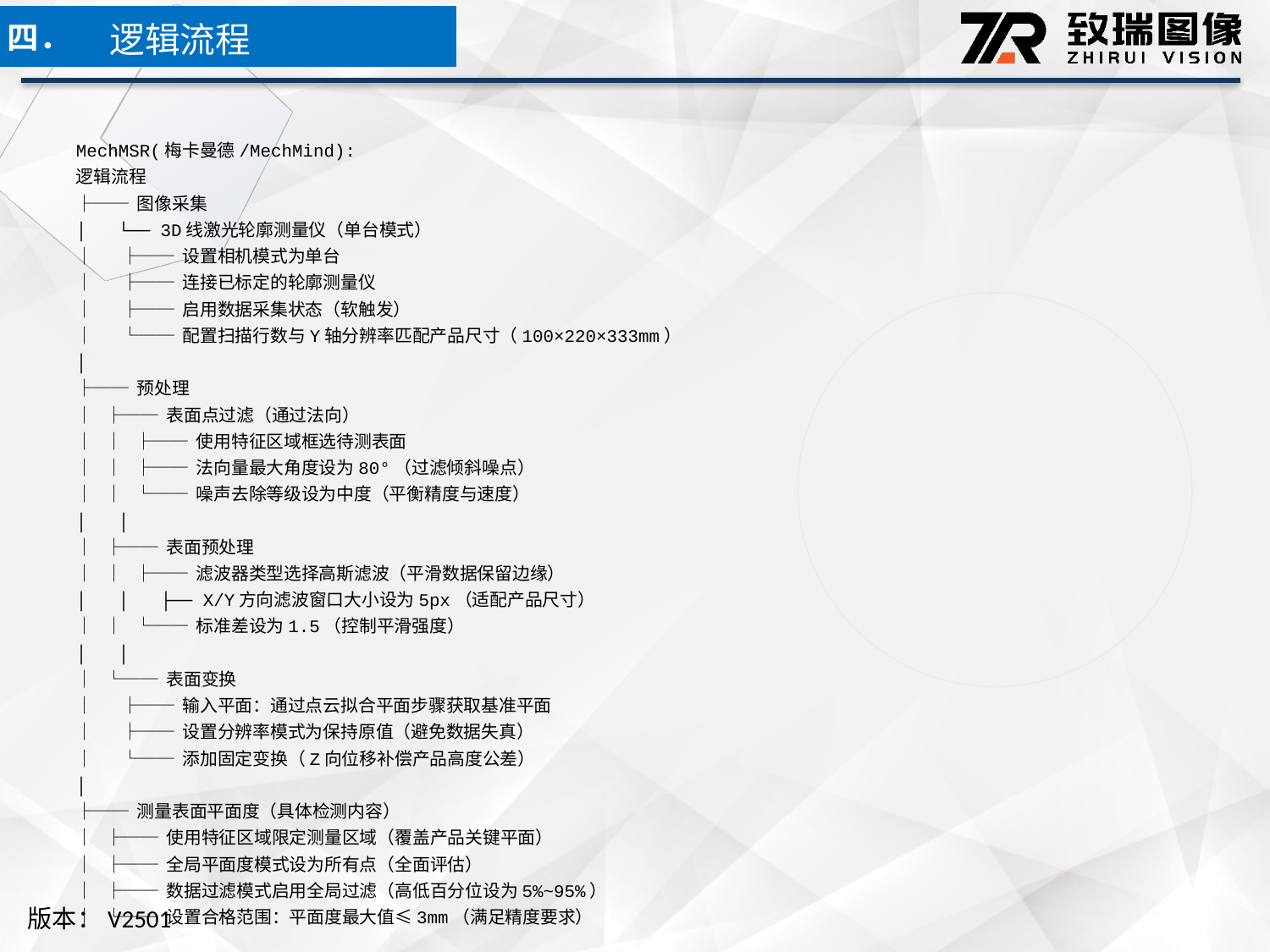

逻辑流程
四．

MechMSR(梅卡曼德/MechMind):
逻辑流程
├── 图像采集
│   └── 3D线激光轮廓测量仪（单台模式）
│       ├── 设置相机模式为单台
│       ├── 连接已标定的轮廓测量仪
│       ├── 启用数据采集状态（软触发）
│       └── 配置扫描行数与Y轴分辨率匹配产品尺寸（100×220×333mm）
│
├── 预处理
│   ├── 表面点过滤（通过法向）
│   │   ├── 使用特征区域框选待测表面
│   │   ├── 法向量最大角度设为80°（过滤倾斜噪点）
│   │   └── 噪声去除等级设为中度（平衡精度与速度）
│   │
│   ├── 表面预处理
│   │   ├── 滤波器类型选择高斯滤波（平滑数据保留边缘）
│   │   ├── X/Y方向滤波窗口大小设为5px（适配产品尺寸）
│   │   └── 标准差设为1.5（控制平滑强度）
│   │
│   └── 表面变换
│       ├── 输入平面：通过点云拟合平面步骤获取基准平面
│       ├── 设置分辨率模式为保持原值（避免数据失真）
│       └── 添加固定变换（Z向位移补偿产品高度公差）
│
├── 测量表面平面度（具体检测内容）
│   ├── 使用特征区域限定测量区域（覆盖产品关键平面）
│   ├── 全局平面度模式设为所有点（全面评估）
│   ├── 数据过滤模式启用全局过滤（高低百分位设为5%~95%）
│   └── 设置合格范围：平面度最大值≤3mm（满足精度要求）